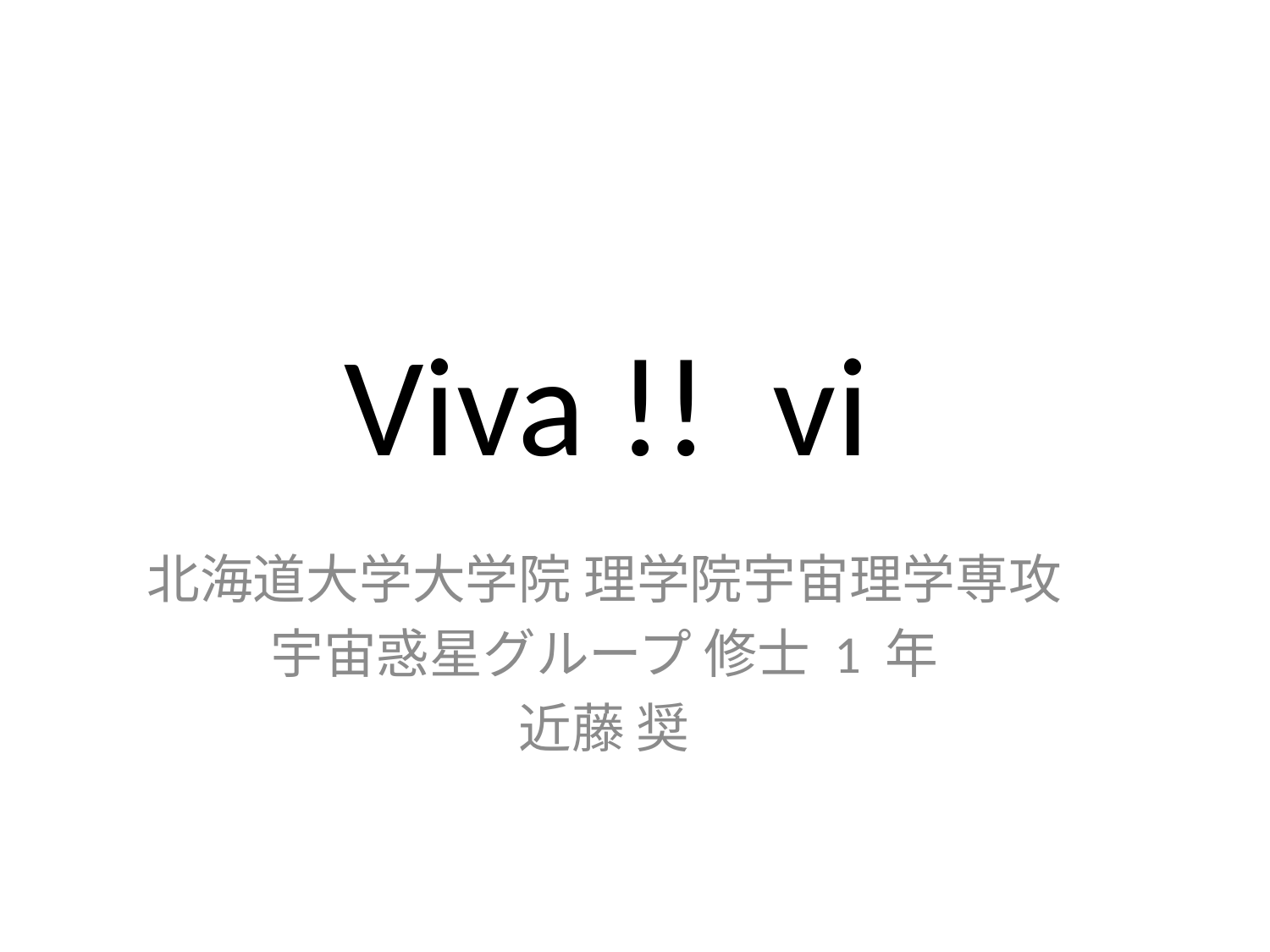

# Viva !!  vi
北海道大学大学院 理学院宇宙理学専攻
宇宙惑星グループ 修士 1 年
近藤 奨